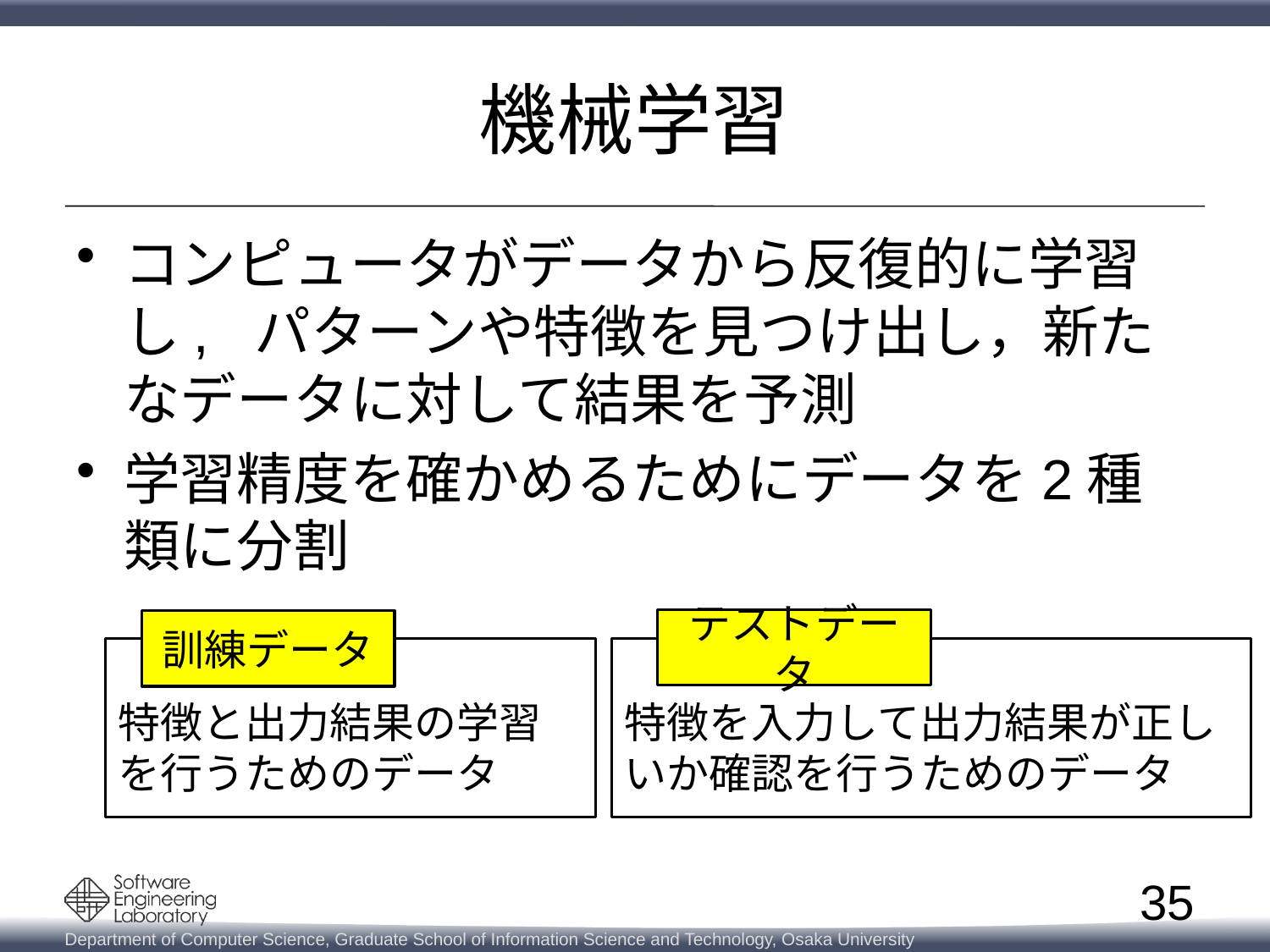

# 機械学習
コンピュータがデータから反復的に学習し,  パターンや特徴を見つけ出し，新たなデータに対して結果を予測
学習精度を確かめるためにデータを2種類に分割

テストデータ
訓練データ

特徴と出力結果の学習を行うためのデータ

特徴を入力して出力結果が正しいか確認を行うためのデータ
35